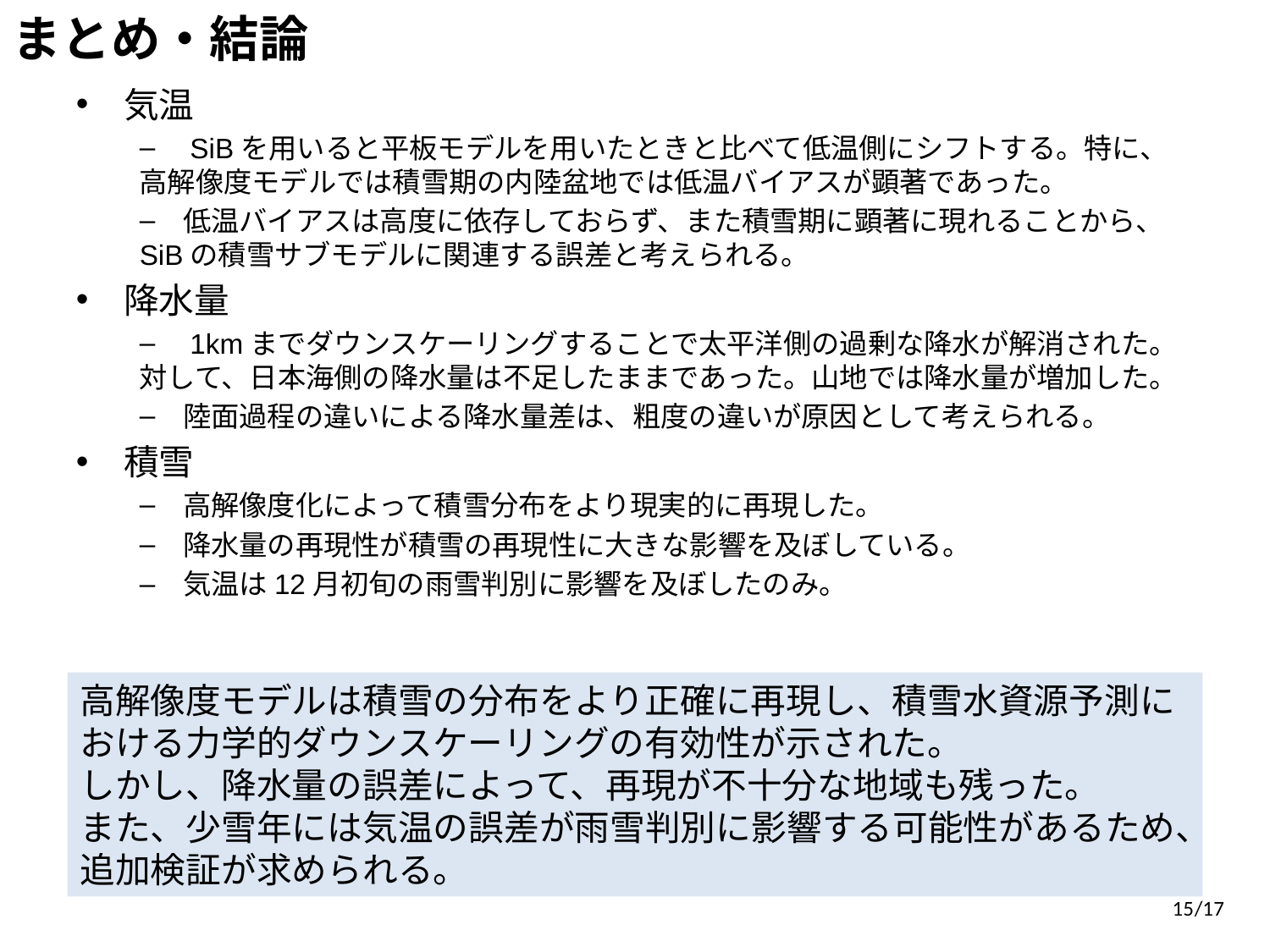

まとめ・結論
気温
　SiBを用いると平板モデルを用いたときと比べて低温側にシフトする。特に、高解像度モデルでは積雪期の内陸盆地では低温バイアスが顕著であった。
　低温バイアスは高度に依存しておらず、また積雪期に顕著に現れることから、SiBの積雪サブモデルに関連する誤差と考えられる。
降水量
　1kmまでダウンスケーリングすることで太平洋側の過剰な降水が解消された。対して、日本海側の降水量は不足したままであった。山地では降水量が増加した。
　陸面過程の違いによる降水量差は、粗度の違いが原因として考えられる。
積雪
　高解像度化によって積雪分布をより現実的に再現した。
　降水量の再現性が積雪の再現性に大きな影響を及ぼしている。
　気温は12月初旬の雨雪判別に影響を及ぼしたのみ。
高解像度モデルは積雪の分布をより正確に再現し、積雪水資源予測における力学的ダウンスケーリングの有効性が示された。
しかし、降水量の誤差によって、再現が不十分な地域も残った。
また、少雪年には気温の誤差が雨雪判別に影響する可能性があるため、追加検証が求められる。
15